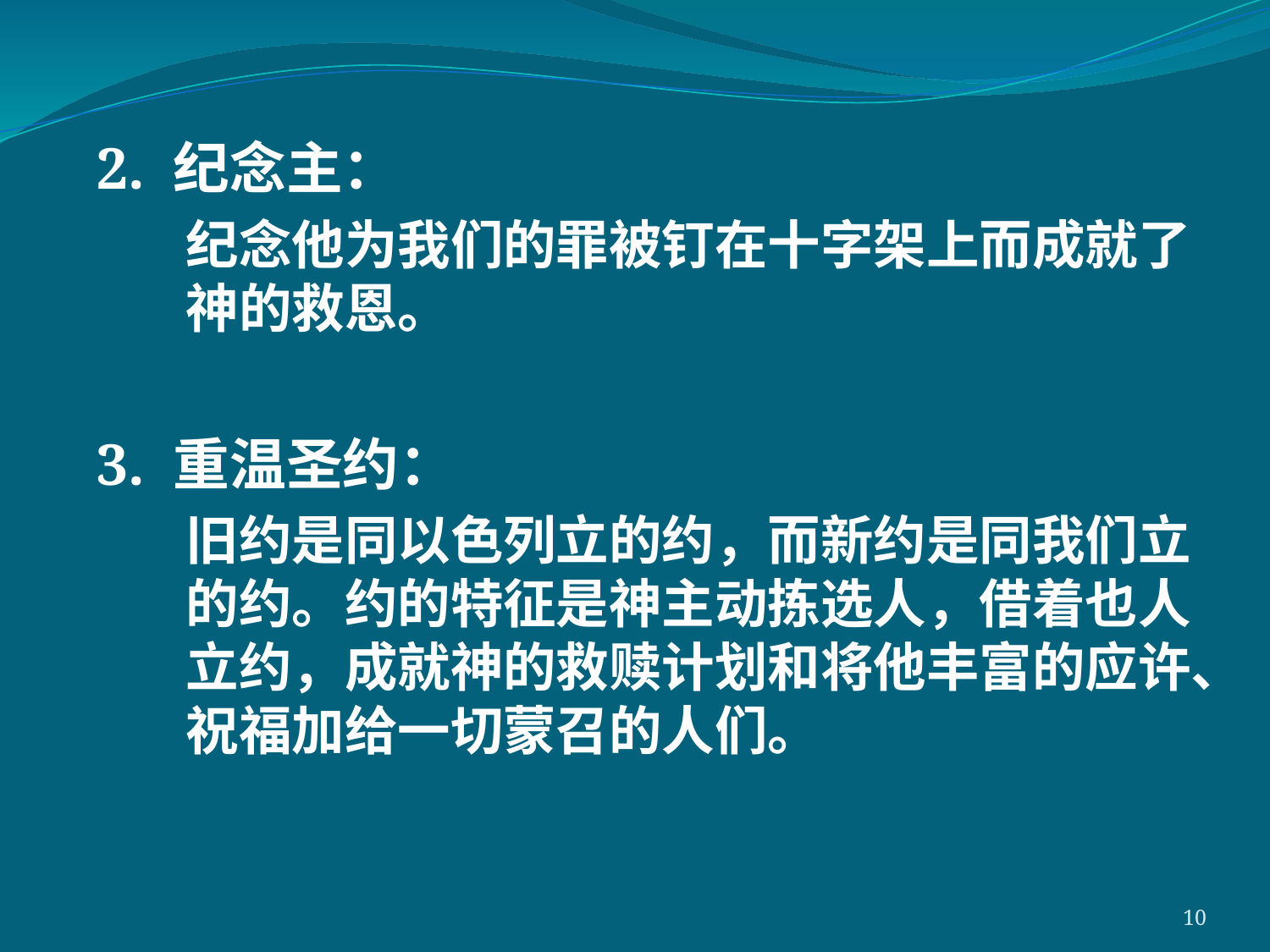

2. 纪念主：
	纪念他为我们的罪被钉在十字架上而成就了神的救恩。

3. 重温圣约：
	旧约是同以色列立的约，而新约是同我们立的约。约的特征是神主动拣选人，借着也人立约，成就神的救赎计划和将他丰富的应许、祝福加给一切蒙召的人们。

10